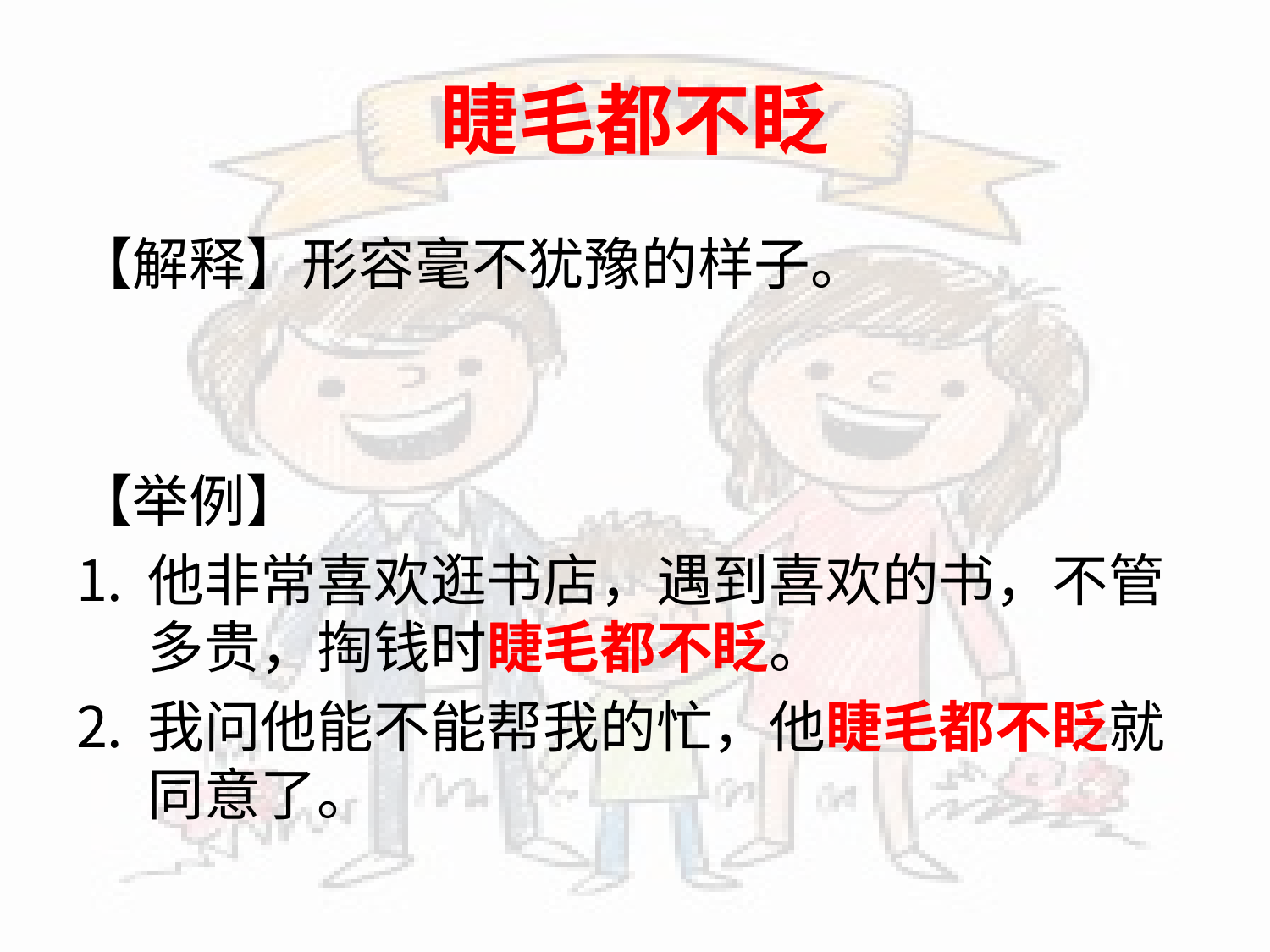

# 睫毛都不眨
【解释】形容毫不犹豫的样子。

【举例】
他非常喜欢逛书店，遇到喜欢的书，不管多贵，掏钱时睫毛都不眨。
我问他能不能帮我的忙，他睫毛都不眨就同意了。